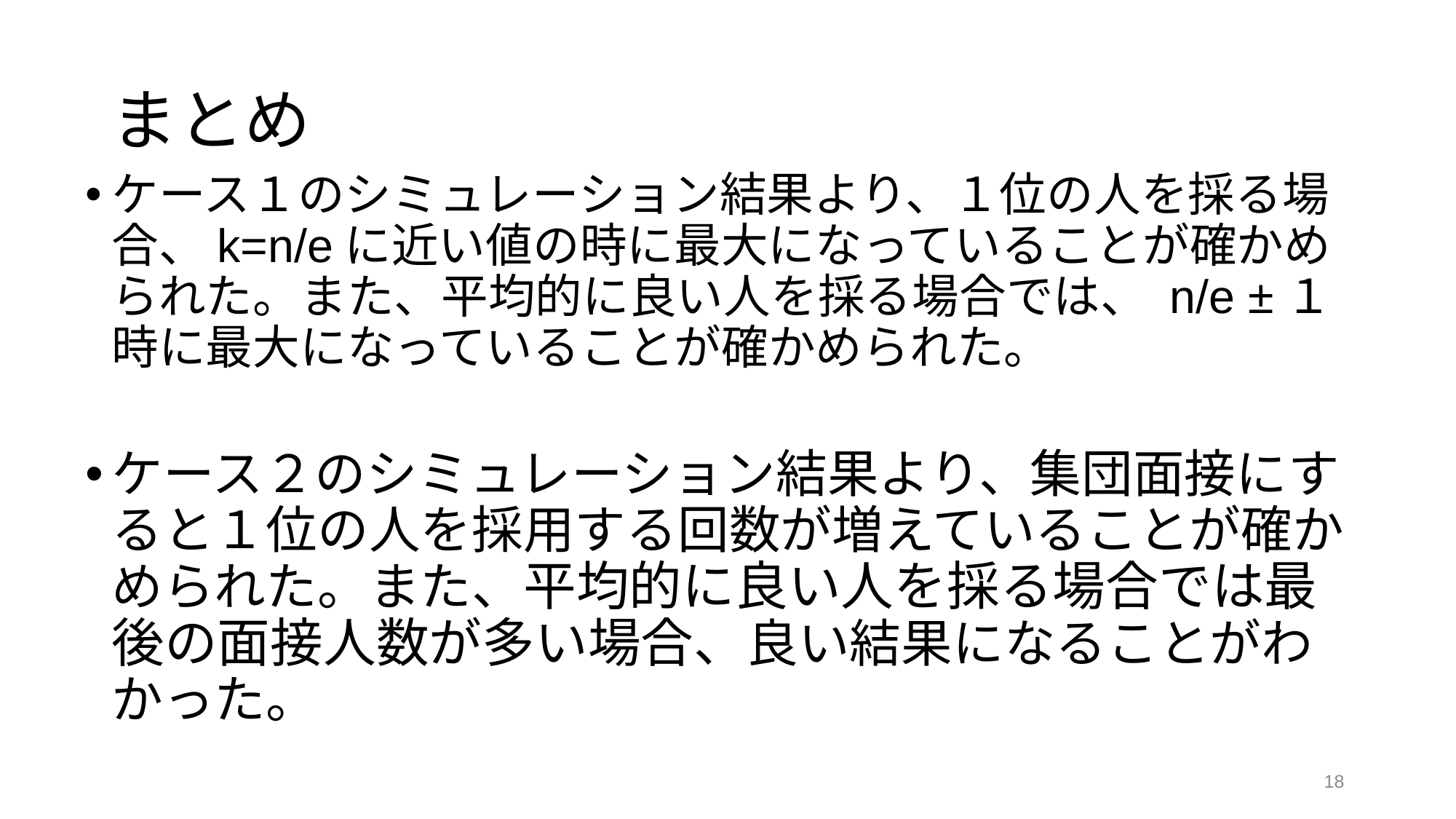

# まとめ
ケース１のシミュレーション結果より、１位の人を採る場合、k=n/eに近い値の時に最大になっていることが確かめられた。また、平均的に良い人を採る場合では、 n/e ±１時に最大になっていることが確かめられた。

ケース２のシミュレーション結果より、集団面接にすると１位の人を採用する回数が増えていることが確かめられた。また、平均的に良い人を採る場合では最後の面接人数が多い場合、良い結果になることがわかった。
18